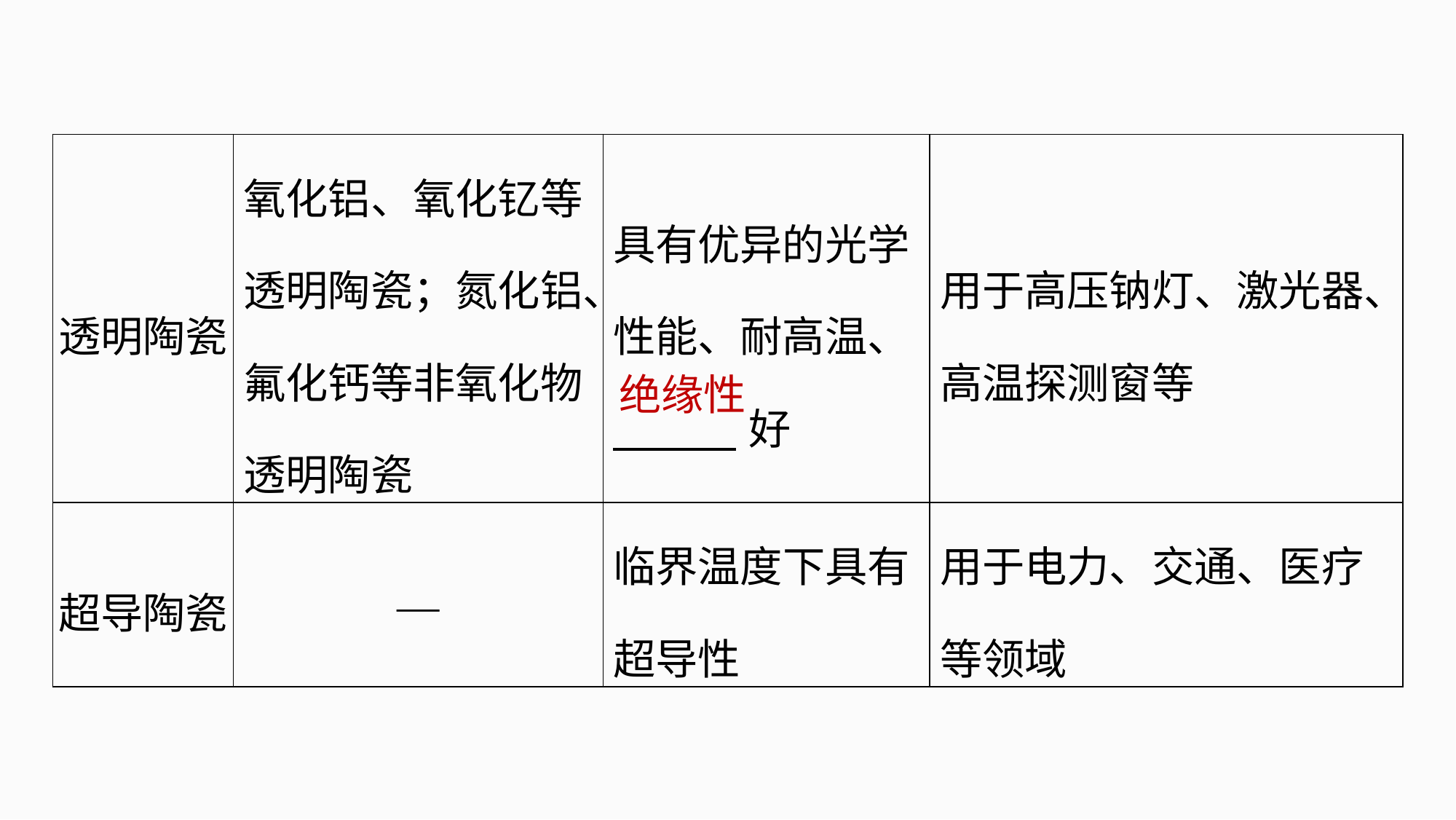

| 透明陶瓷 | 氧化铝、氧化钇等透明陶瓷；氮化铝、氟化钙等非氧化物透明陶瓷 | 具有优异的光学性能、耐高温、 好 | 用于高压钠灯、激光器、高温探测窗等 |
| --- | --- | --- | --- |
| 超导陶瓷 | — | 临界温度下具有超导性 | 用于电力、交通、医疗等领域 |
绝缘性